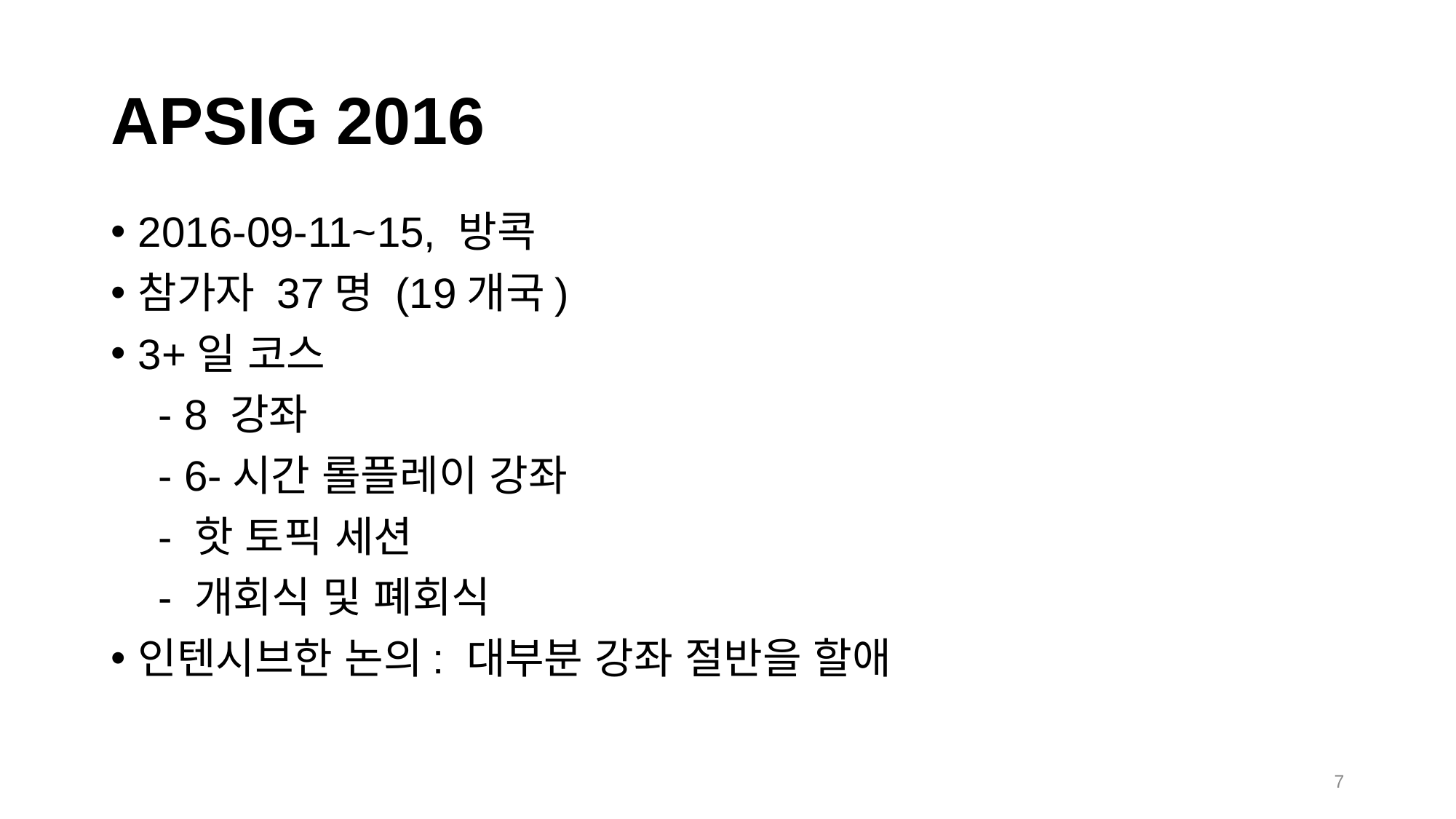

# APSIG 2016
2016-09-11~15, 방콕
참가자 37명 (19개국)
3+일 코스
    - 8 강좌
    - 6-시간 롤플레이 강좌
    - 핫 토픽 세션
    - 개회식 및 폐회식
인텐시브한 논의: 대부분 강좌 절반을 할애
7